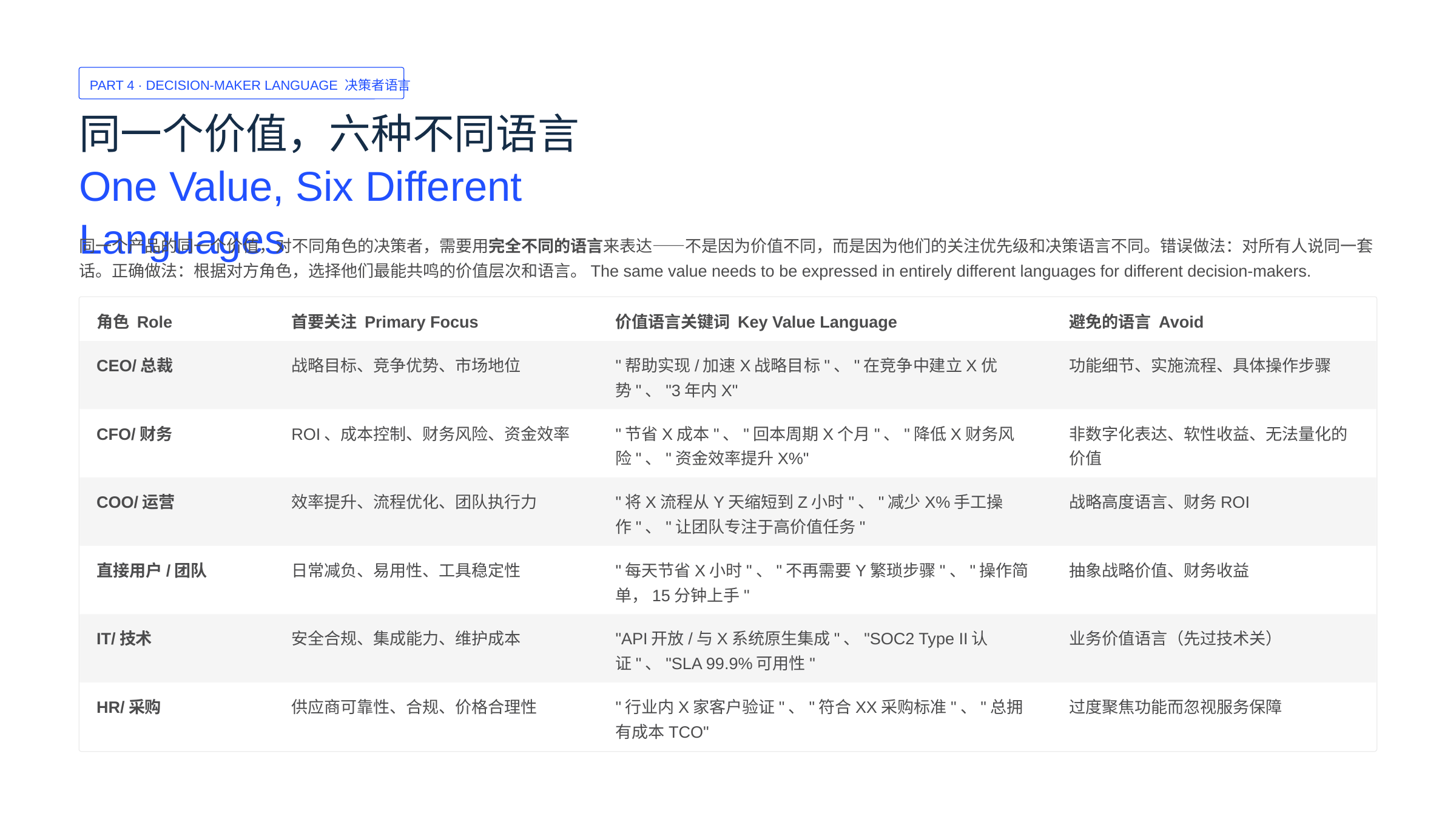

PART 4 · DECISION-MAKER LANGUAGE 决策者语言
同一个价值，六种不同语言
One Value, Six Different Languages
同一个产品的同一个价值，对不同角色的决策者，需要用完全不同的语言来表达——不是因为价值不同，而是因为他们的关注优先级和决策语言不同。错误做法：对所有人说同一套话。正确做法：根据对方角色，选择他们最能共鸣的价值层次和语言。The same value needs to be expressed in entirely different languages for different decision-makers.

角色 Role
首要关注 Primary Focus
价值语言关键词 Key Value Language
避免的语言 Avoid

CEO/总裁
战略目标、竞争优势、市场地位
"帮助实现/加速X战略目标"、"在竞争中建立X优势"、"3年内X"
功能细节、实施流程、具体操作步骤

CFO/财务
ROI、成本控制、财务风险、资金效率
"节省X成本"、"回本周期X个月"、"降低X财务风险"、"资金效率提升X%"
非数字化表达、软性收益、无法量化的价值

COO/运营
效率提升、流程优化、团队执行力
"将X流程从Y天缩短到Z小时"、"减少X%手工操作"、"让团队专注于高价值任务"
战略高度语言、财务ROI

直接用户/团队
日常减负、易用性、工具稳定性
"每天节省X小时"、"不再需要Y繁琐步骤"、"操作简单，15分钟上手"
抽象战略价值、财务收益

IT/技术
安全合规、集成能力、维护成本
"API开放/与X系统原生集成"、"SOC2 Type II认证"、"SLA 99.9%可用性"
业务价值语言（先过技术关）

HR/采购
供应商可靠性、合规、价格合理性
"行业内X家客户验证"、"符合XX采购标准"、"总拥有成本TCO"
过度聚焦功能而忽视服务保障